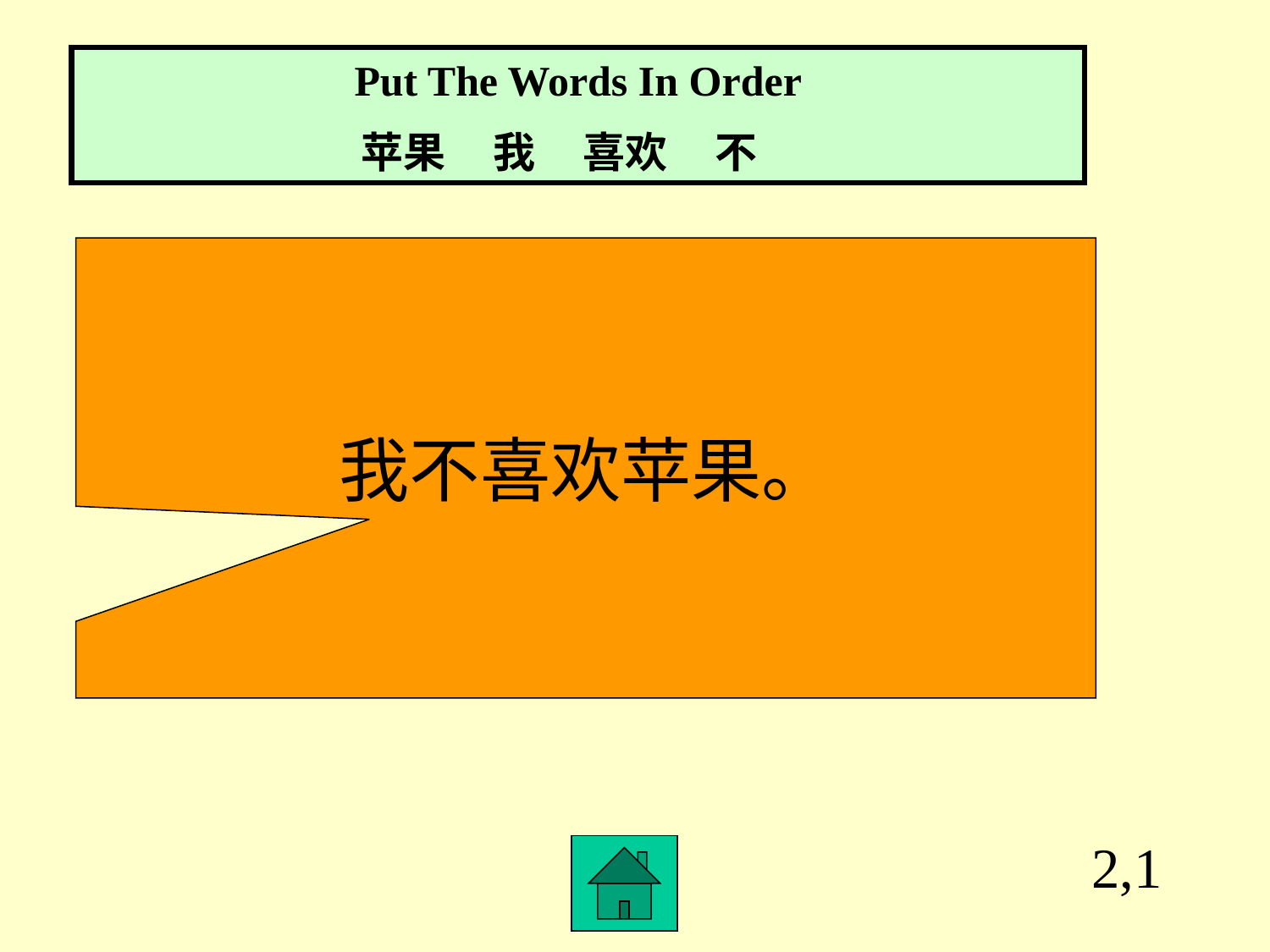

Put The Words In Order
苹果     我     喜欢     不
我不喜欢苹果。
2,1